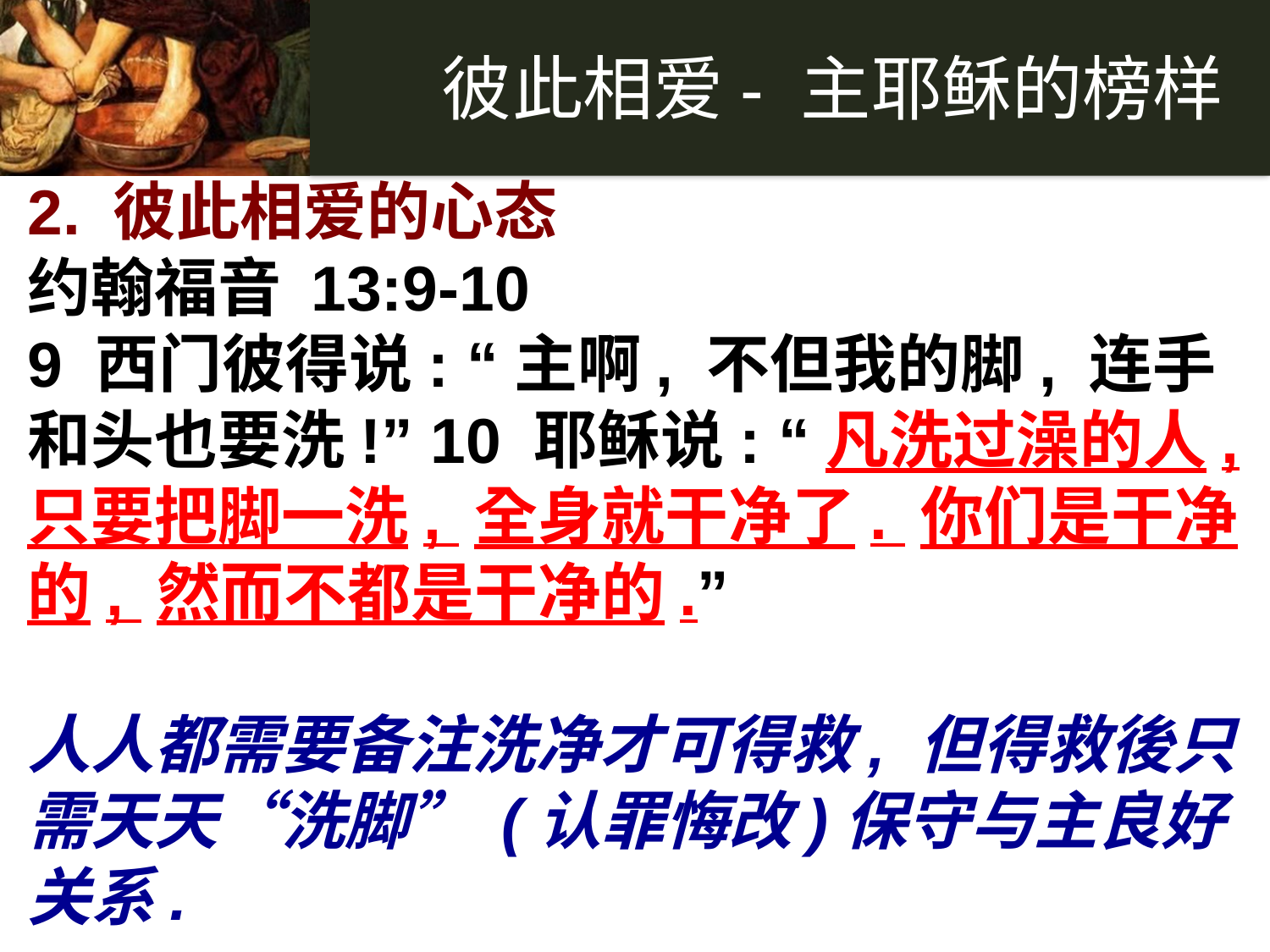

2. 彼此相爱的心态
约翰福音 13:9-10
9 西门彼得说: “主啊, 不但我的脚, 连手和头也要洗!” 10 耶稣说: “凡洗过澡的人, 只要把脚一洗, 全身就干净了. 你们是干净的, 然而不都是干净的.”

人人都需要备注洗净才可得救, 但得救後只需天天“洗脚” (认罪悔改)保守与主良好关系.